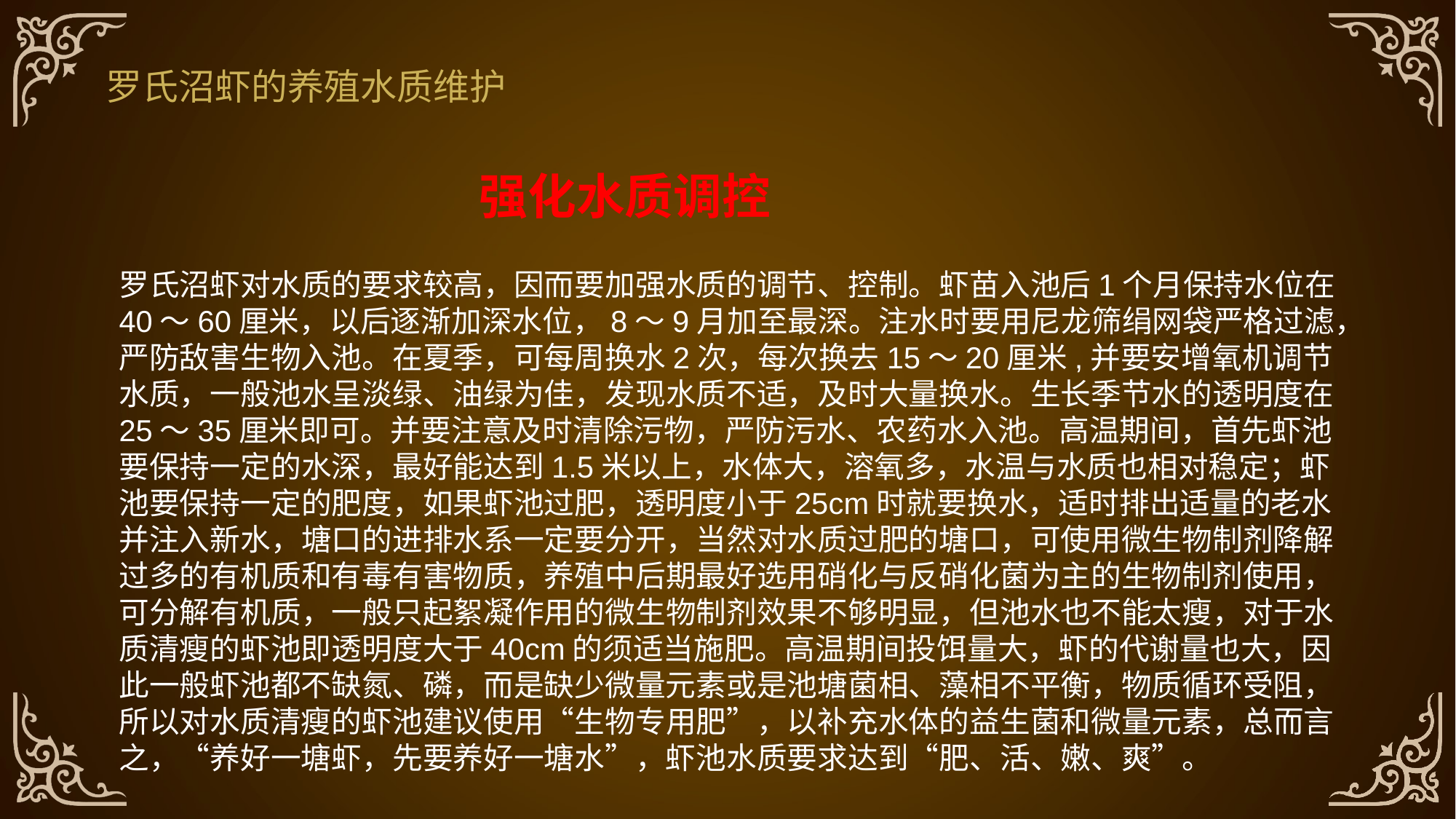

罗氏沼虾的养殖水质维护
强化水质调控
罗氏沼虾对水质的要求较高，因而要加强水质的调节、控制。虾苗入池后1个月保持水位在40～60厘米，以后逐渐加深水位，8～9月加至最深。注水时要用尼龙筛绢网袋严格过滤，严防敌害生物入池。在夏季，可每周换水2次，每次换去15～20厘米,并要安增氧机调节水质，一般池水呈淡绿、油绿为佳，发现水质不适，及时大量换水。生长季节水的透明度在25～35厘米即可。并要注意及时清除污物，严防污水、农药水入池。高温期间，首先虾池要保持一定的水深，最好能达到1.5米以上，水体大，溶氧多，水温与水质也相对稳定；虾池要保持一定的肥度，如果虾池过肥，透明度小于25cm时就要换水，适时排出适量的老水并注入新水，塘口的进排水系一定要分开，当然对水质过肥的塘口，可使用微生物制剂降解过多的有机质和有毒有害物质，养殖中后期最好选用硝化与反硝化菌为主的生物制剂使用，可分解有机质，一般只起絮凝作用的微生物制剂效果不够明显，但池水也不能太瘦，对于水质清瘦的虾池即透明度大于40cm的须适当施肥。高温期间投饵量大，虾的代谢量也大，因此一般虾池都不缺氮、磷，而是缺少微量元素或是池塘菌相、藻相不平衡，物质循环受阻，所以对水质清瘦的虾池建议使用“生物专用肥”，以补充水体的益生菌和微量元素，总而言之，“养好一塘虾，先要养好一塘水”，虾池水质要求达到“肥、活、嫩、爽”。